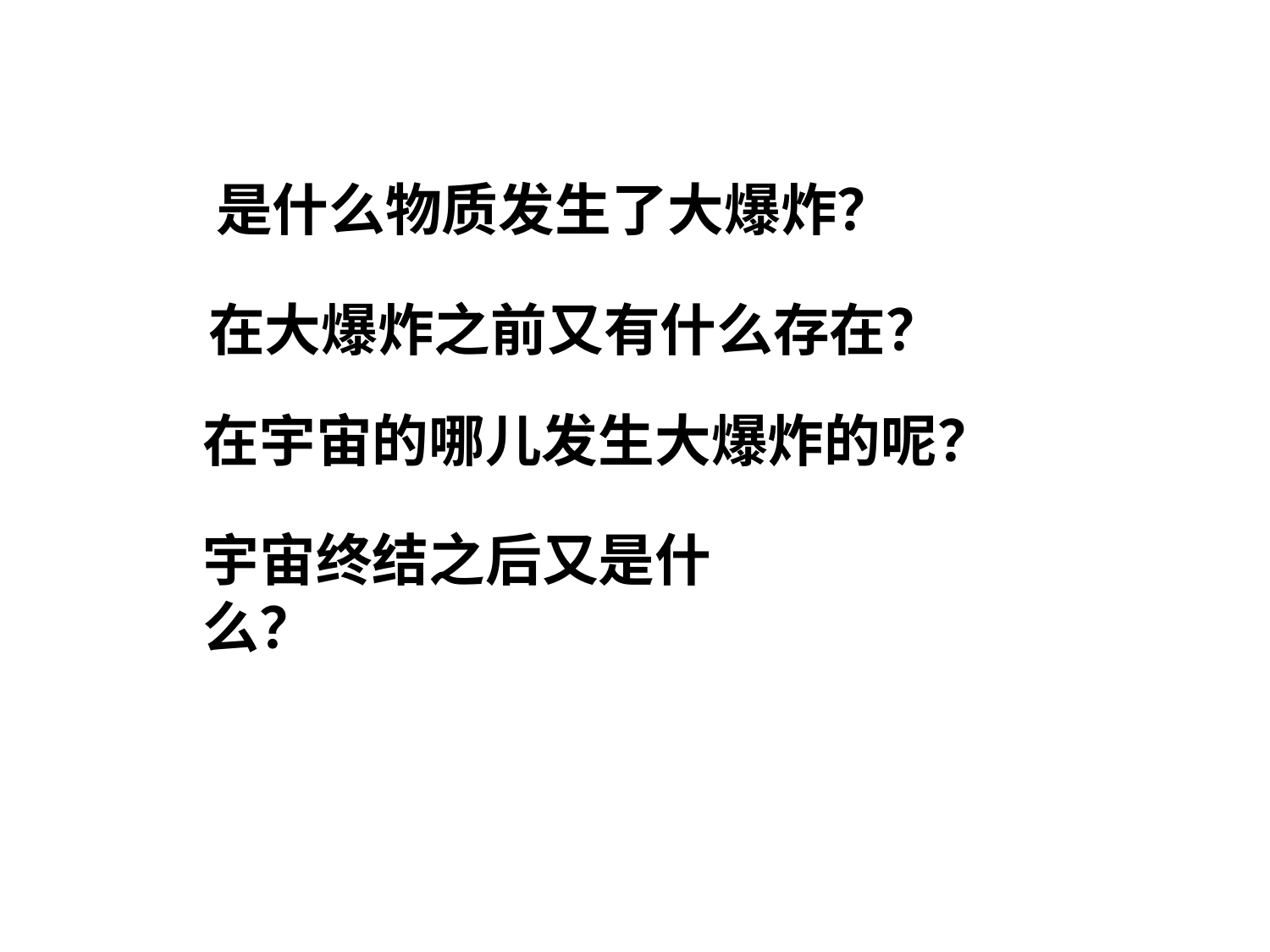

是什么物质发生了大爆炸？
在大爆炸之前又有什么存在？
在宇宙的哪儿发生大爆炸的呢？
宇宙终结之后又是什么？